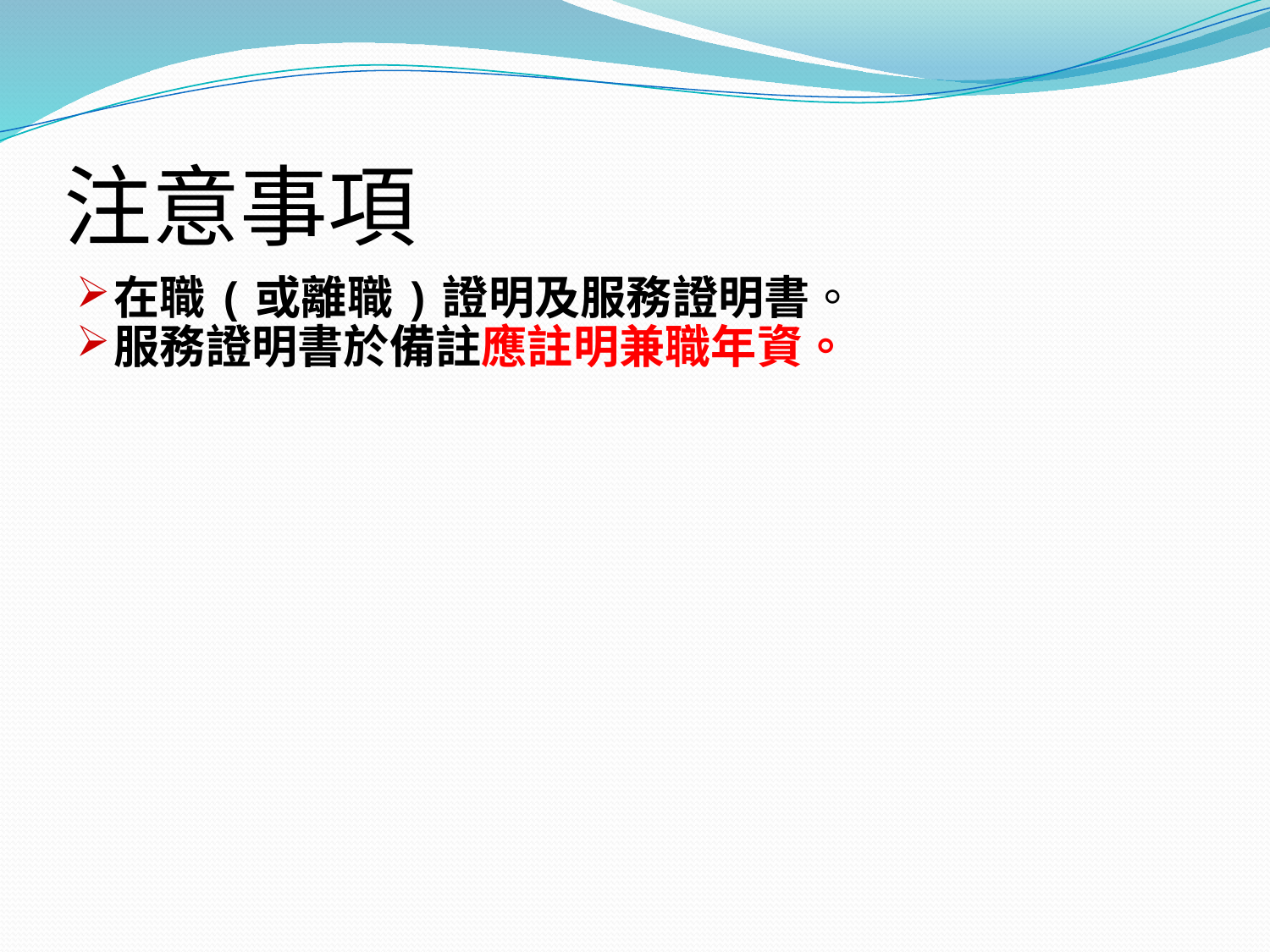

# 注意事項
在職(或離職)證明及服務證明書。
服務證明書於備註應註明兼職年資。